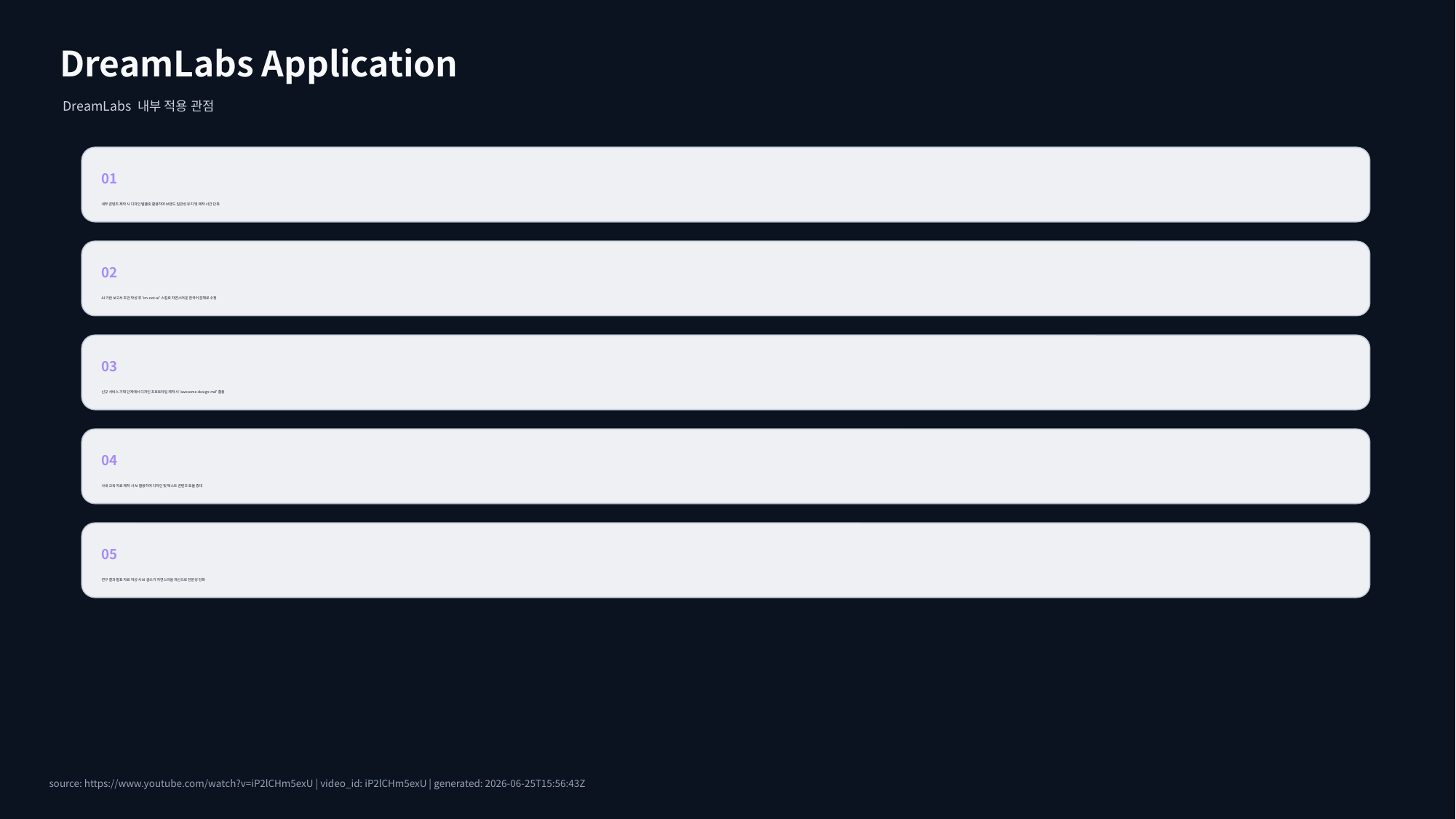

DreamLabs Application
DreamLabs 내부 적용 관점

01
내부 콘텐츠 제작 시 디자인 템플릿 활용하여 브랜드 일관성 유지 및 제작 시간 단축

02
AI 기반 보고서 초안 작성 후 'im-not-ai' 스킬로 자연스러운 한국어 문체로 수정

03
신규 서비스 기획 단계에서 디자인 프로토타입 제작 시 'awesome-design-md' 활용

04
사내 교육 자료 제작 시 AI 활용하여 디자인 및 텍스트 콘텐츠 효율 증대

05
연구 결과 발표 자료 작성 시 AI 글쓰기 자연스러움 개선으로 전문성 강화
source: https://www.youtube.com/watch?v=iP2lCHm5exU | video_id: iP2lCHm5exU | generated: 2026-06-25T15:56:43Z